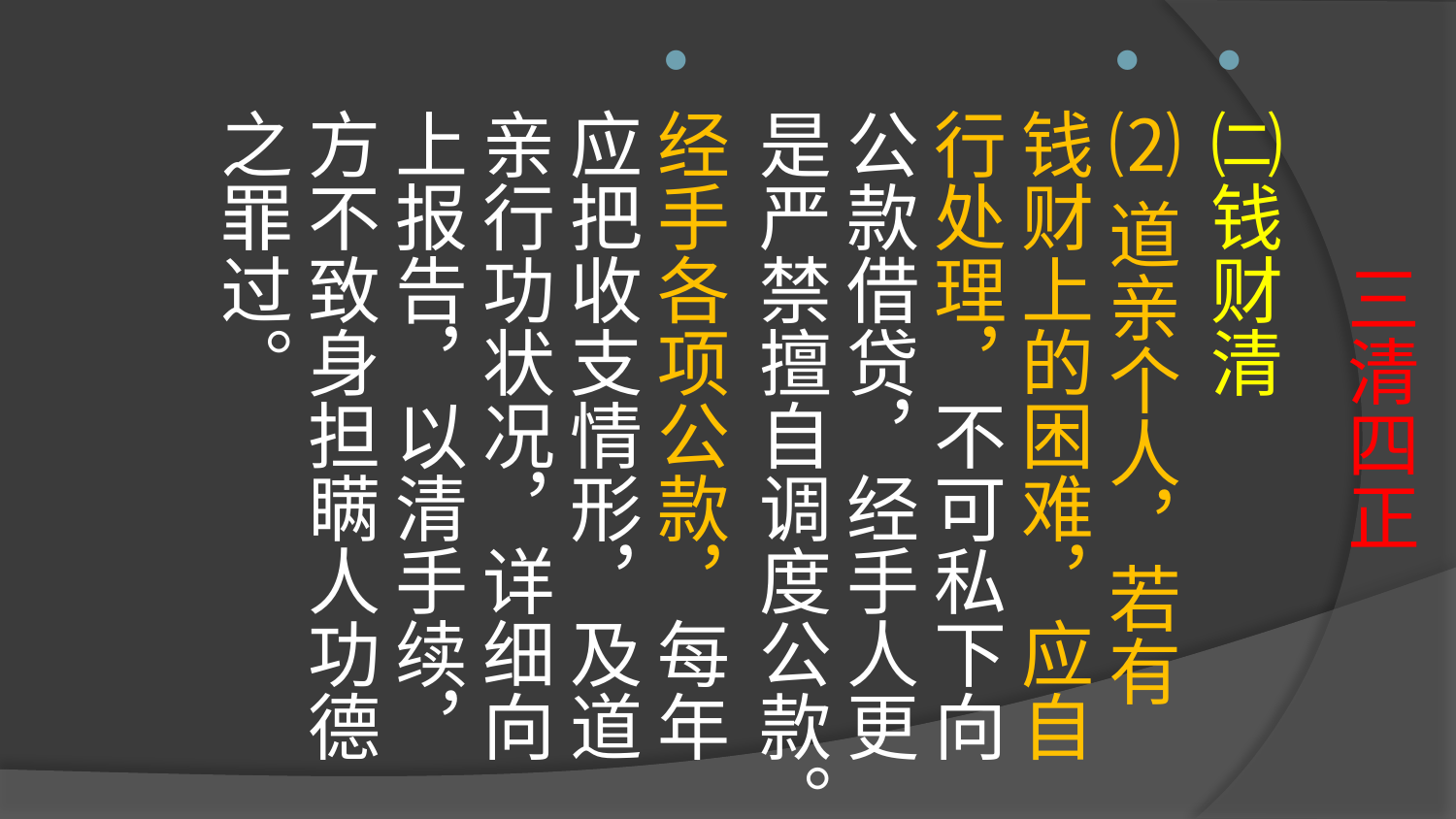

# 三清四正
㈡钱财清
⑵道亲个人，若有钱财上的困难，应自行处理，不可私下向公款借贷，经手人更是严禁擅自调度公款。
经手各项公款，每年应把收支情形，及道亲行功状况，详细向上报告，以清手续，方不致身担瞒人功德之罪过。